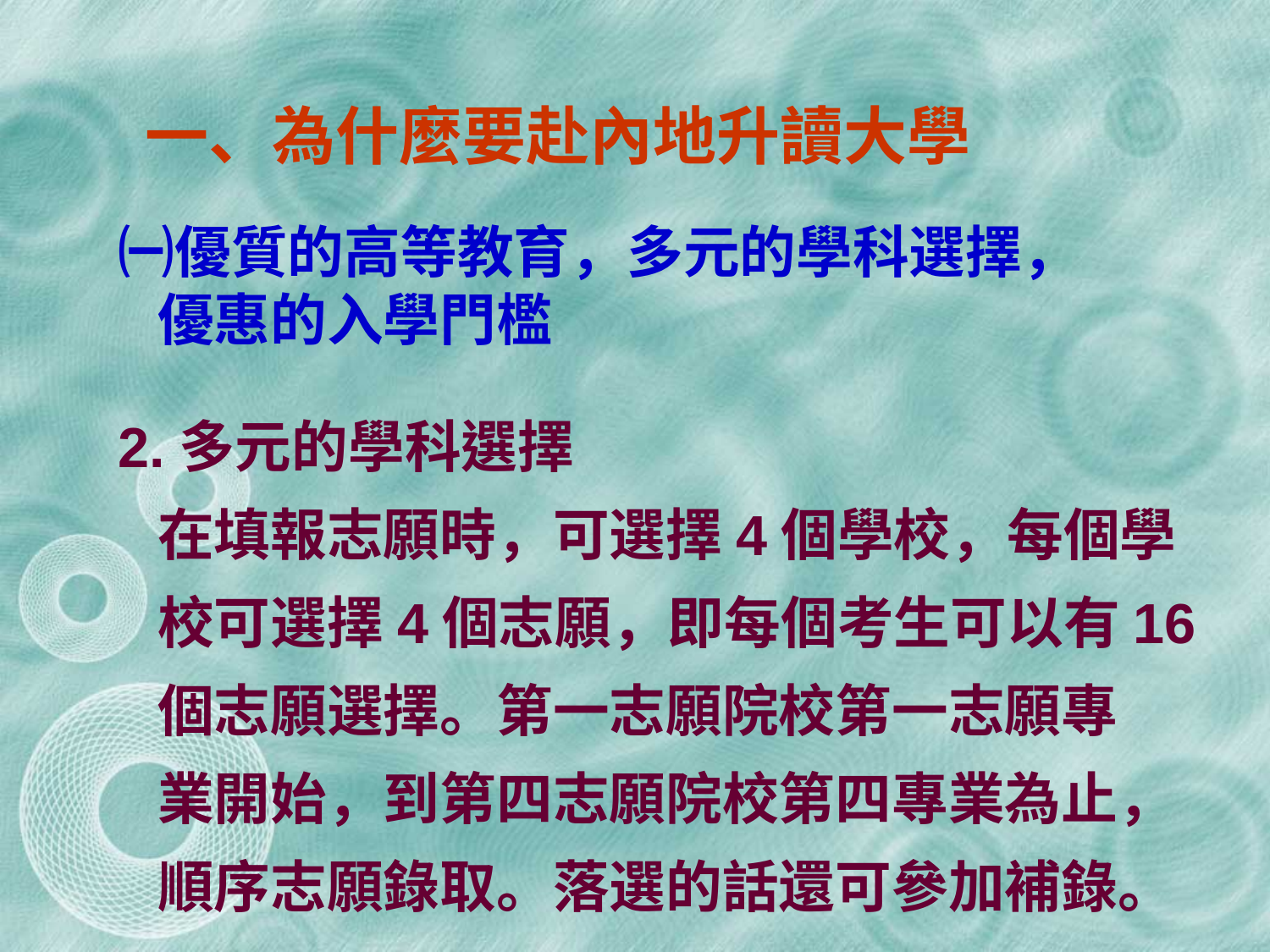

一、為什麼要赴內地升讀大學
㈠優質的高等教育，多元的學科選擇，
  優惠的入學門檻
2.多元的學科選擇
  在填報志願時，可選擇4個學校，每個學
  校可選擇4個志願，即每個考生可以有16
  個志願選擇。第一志願院校第一志願專
  業開始，到第四志願院校第四專業為止，
  順序志願錄取。落選的話還可參加補錄。